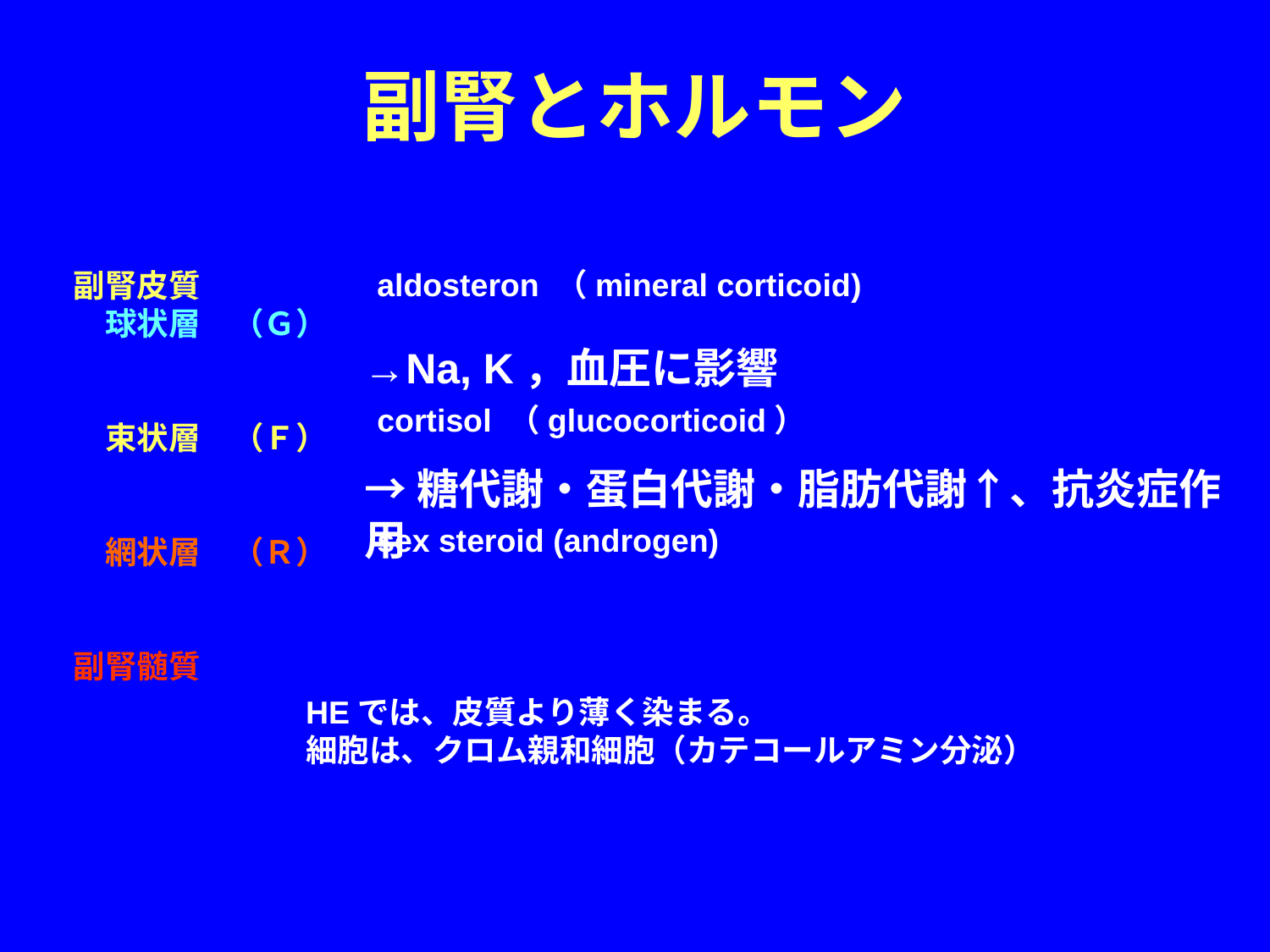

# 副腎とホルモン
aldosteron （mineral corticoid)
副腎皮質
　球状層　（Ｇ）

　束状層　（Ｆ）

　網状層　（Ｒ）

副腎髄質
→Na, K，血圧に影響
cortisol （glucocorticoid）
→糖代謝・蛋白代謝・脂肪代謝↑、抗炎症作用
sex steroid (androgen)
HEでは、皮質より薄く染まる。
細胞は、クロム親和細胞（カテコールアミン分泌）